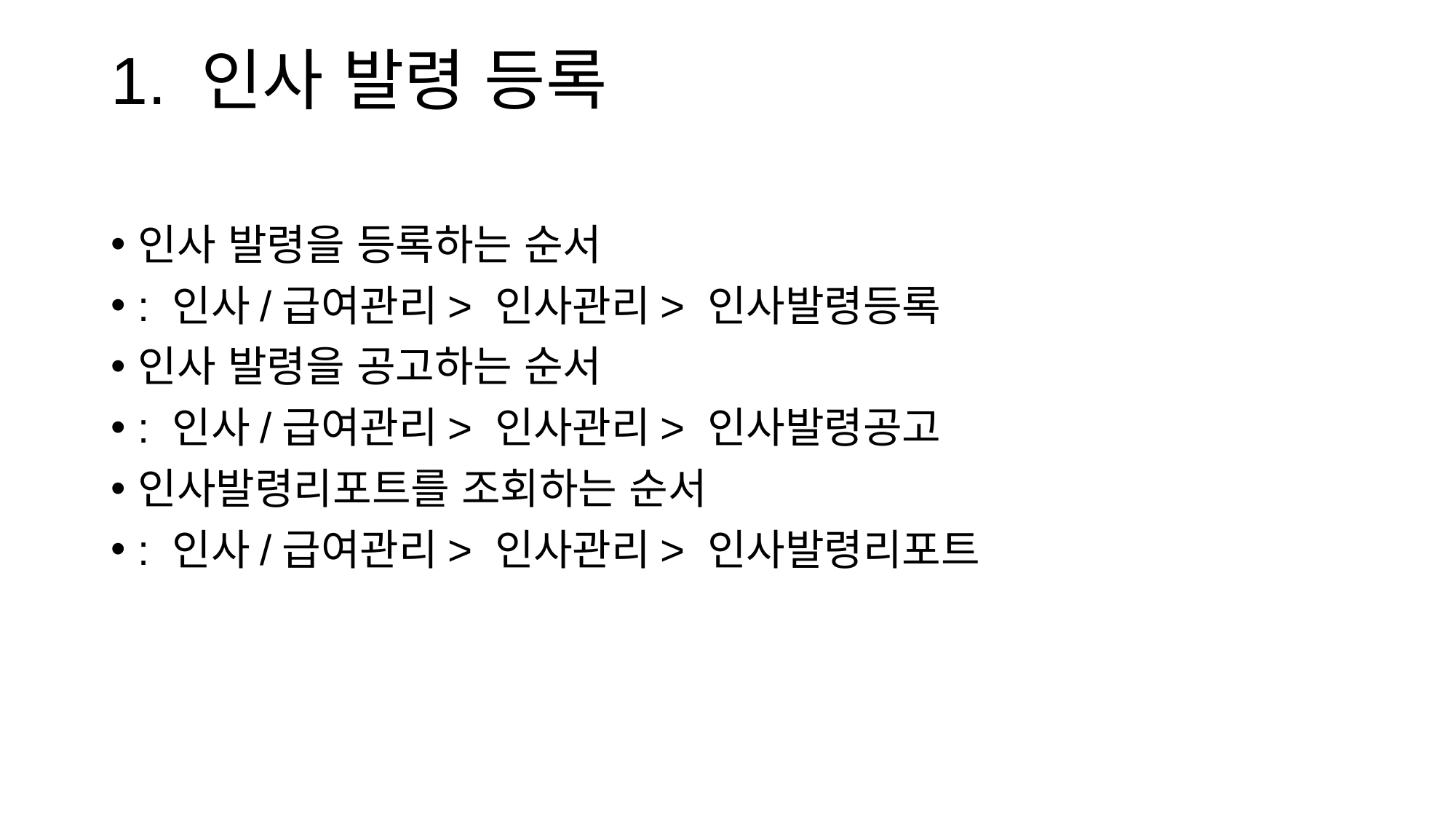

# 1. 인사 발령 등록
인사 발령을 등록하는 순서
: 인사/급여관리> 인사관리> 인사발령등록
인사 발령을 공고하는 순서
: 인사/급여관리> 인사관리> 인사발령공고
인사발령리포트를 조회하는 순서
: 인사/급여관리> 인사관리> 인사발령리포트